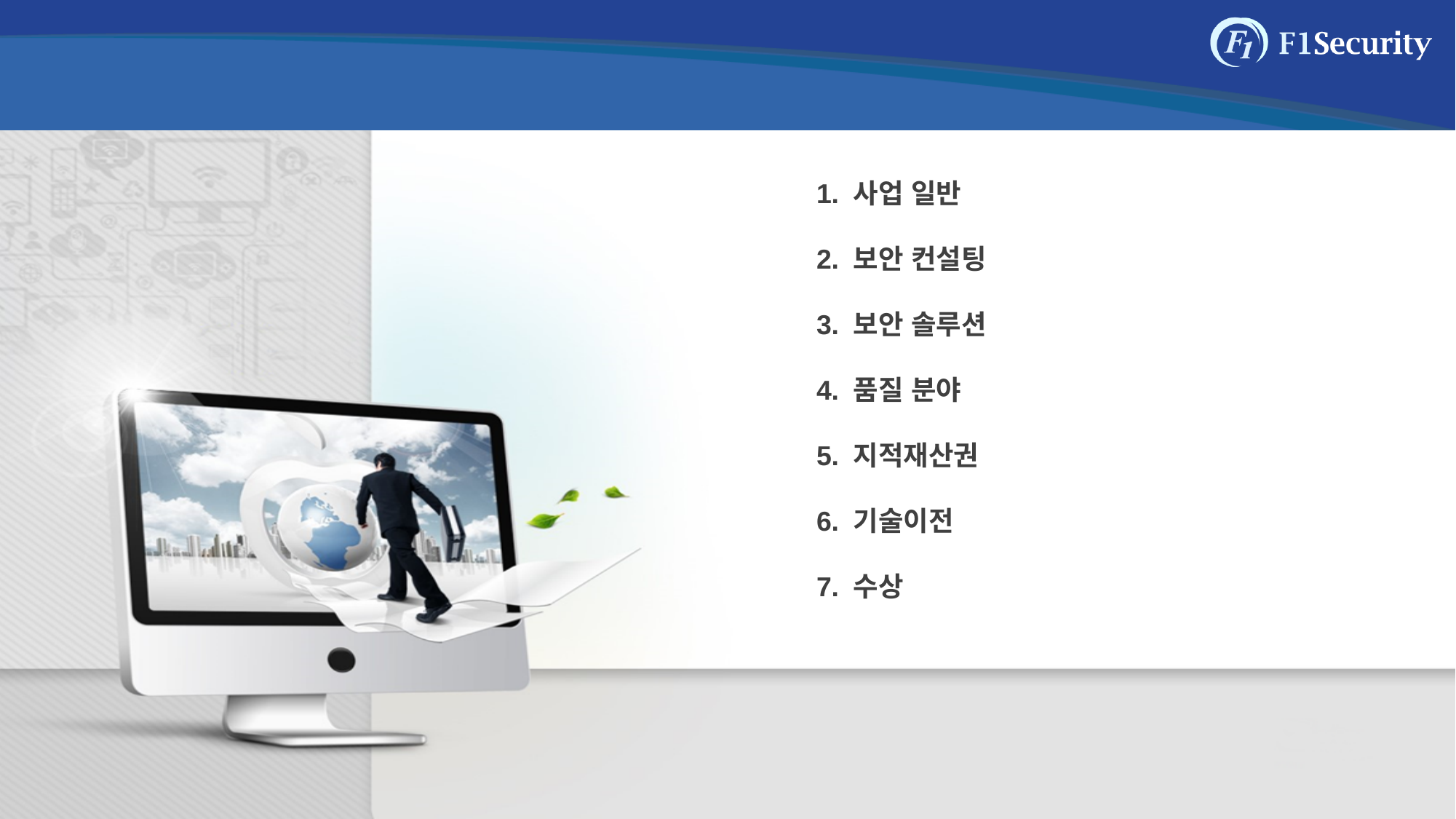

# III. 인증서
1. 사업 일반
2. 보안 컨설팅
3. 보안 솔루션
4. 품질 분야
5. 지적재산권
6. 기술이전
7. 수상